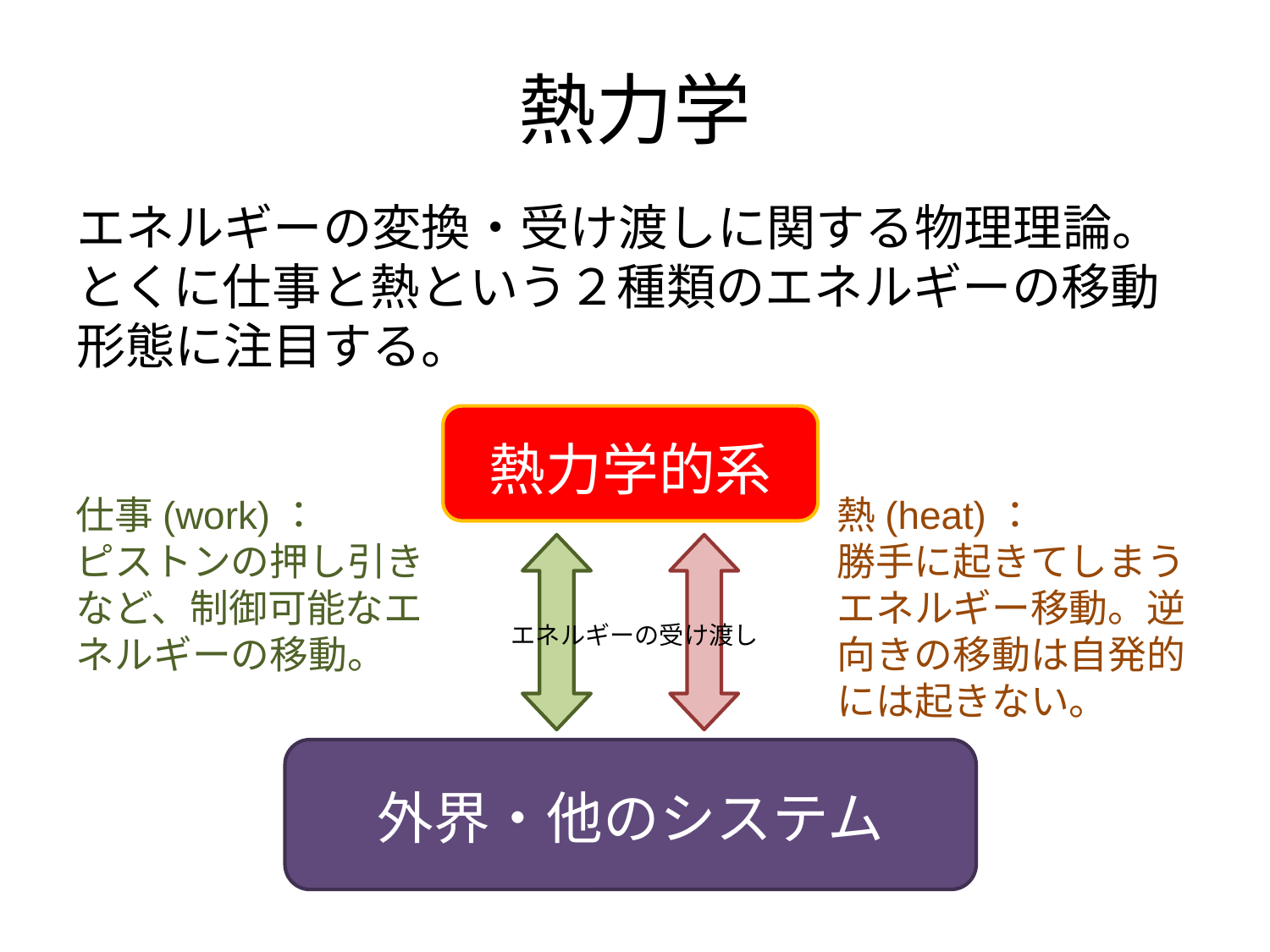

# 熱力学
エネルギーの変換・受け渡しに関する物理理論。とくに仕事と熱という２種類のエネルギーの移動形態に注目する。

熱力学的系
仕事(work)：
ピストンの押し引きなど、制御可能なエネルギーの移動。
熱(heat)：
勝手に起きてしまうエネルギー移動。逆向きの移動は自発的には起きない。

エネルギーの受け渡し

外界・他のシステム